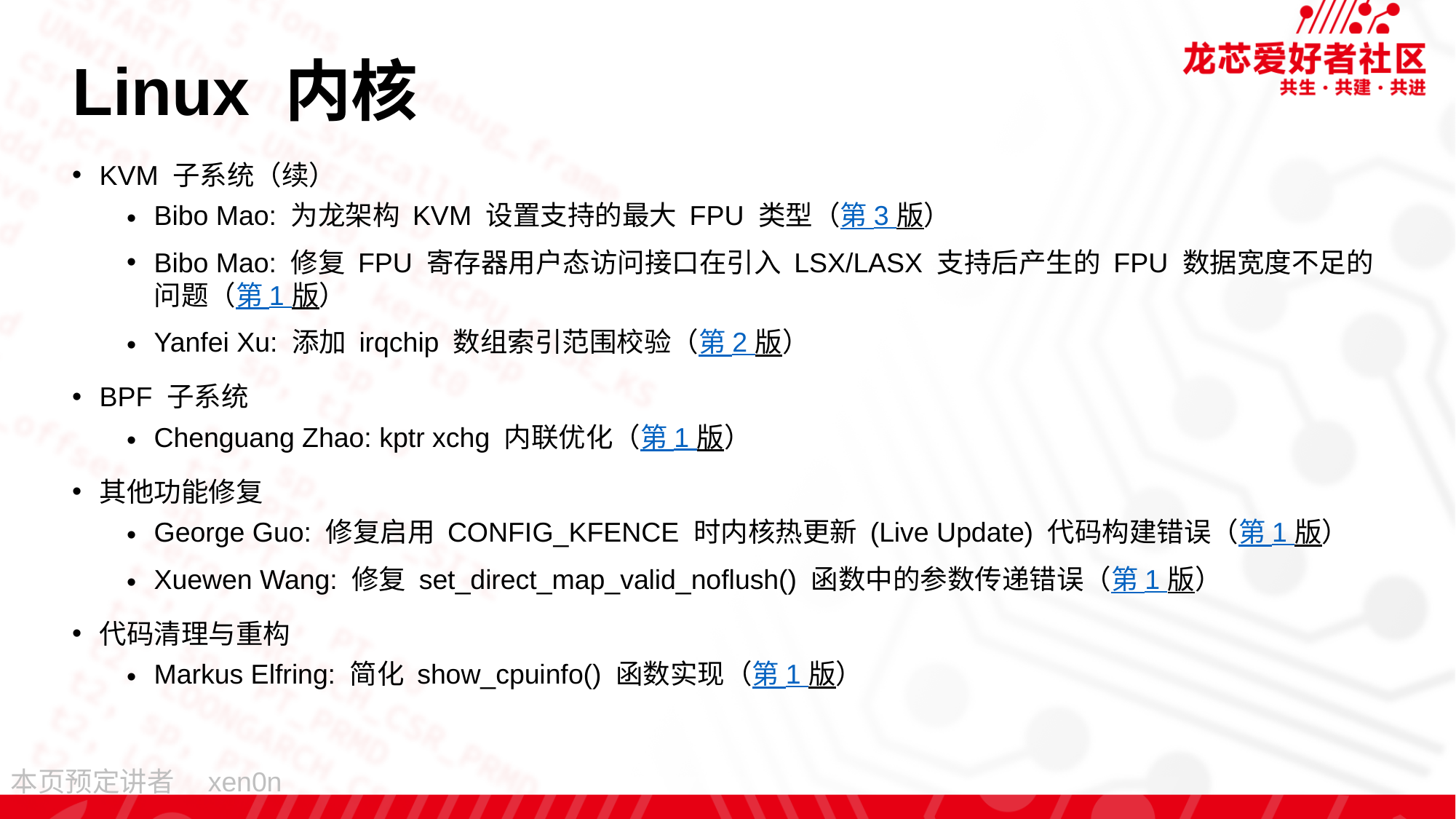

# Linux 内核
KVM 子系统（续）
Bibo Mao: 为龙架构 KVM 设置支持的最大 FPU 类型（第 3 版）
Bibo Mao: 修复 FPU 寄存器用户态访问接口在引入 LSX/LASX 支持后产生的 FPU 数据宽度不足的问题（第 1 版）
Yanfei Xu: 添加 irqchip​ 数组索引范围校验（第 2 版）
BPF 子系统
Chenguang Zhao: kptr xchg 内联优化（第 1 版）
其他功能修复
George Guo: 修复启用 CONFIG_KFENCE​ 时内核热更新 (Live Update) 代码构建错误（第 1 版）
Xuewen Wang: 修复 set_direct_map_valid_noflush()​ 函数中的参数传递错误（第 1 版）
代码清理与重构
Markus Elfring: 简化 show_cpuinfo()​ 函数实现（第 1 版）

xen0n